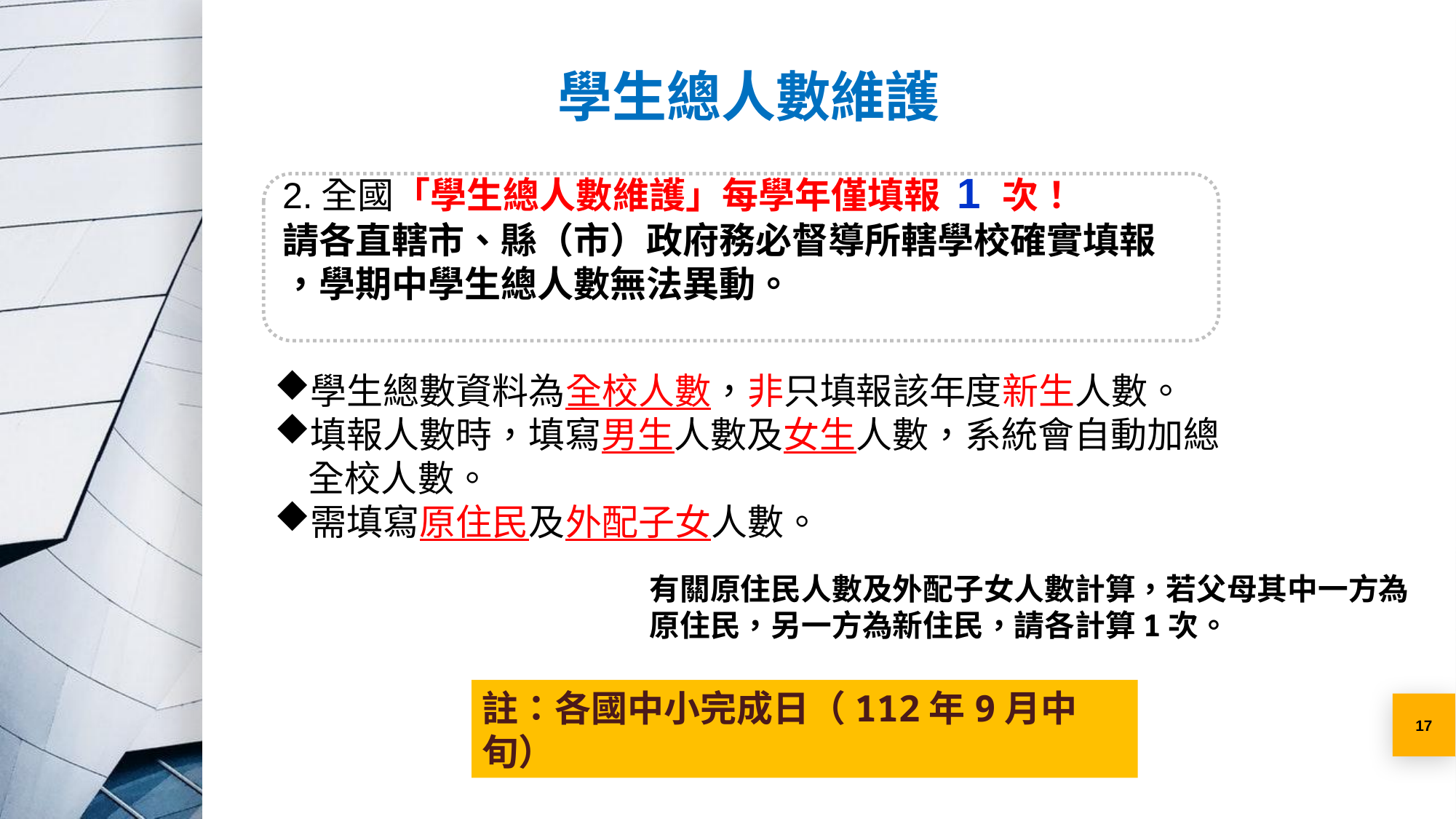

學生總人數維護
2.全國「學生總人數維護」每學年僅填報 1 次！
請各直轄市、縣（市）政府務必督導所轄學校確實填報
，學期中學生總人數無法異動。

學生總數資料為全校人數，非只填報該年度新生人數。
填報人數時，填寫男生人數及女生人數，系統會自動加總全校人數。
需填寫原住民及外配子女人數。
有關原住民人數及外配子女人數計算，若父母其中一方為
原住民，另一方為新住民，請各計算1次。
註：各國中小完成日（112年9月中旬）
17